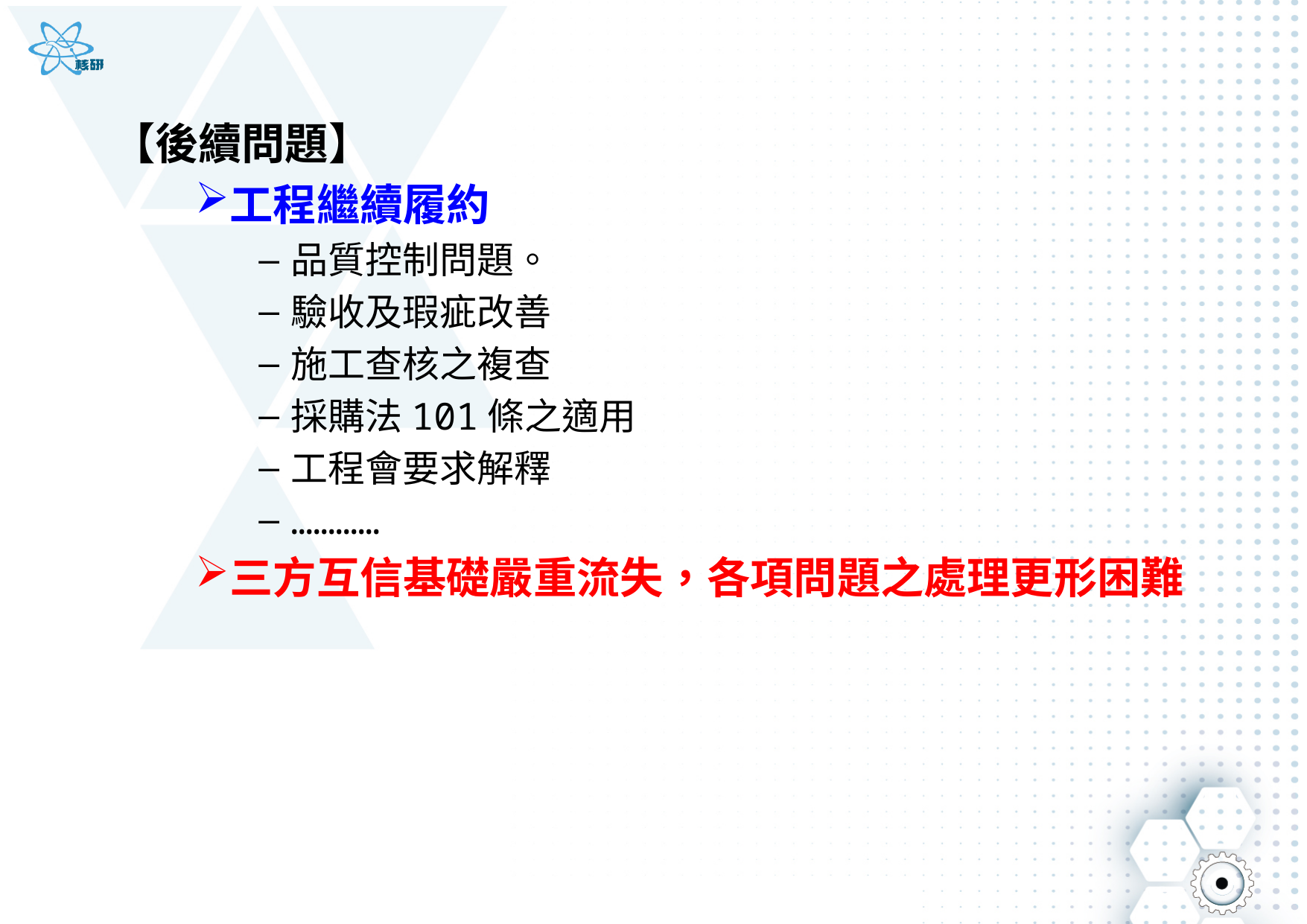

【後續問題】
工程繼續履約
品質控制問題。
驗收及瑕疵改善
施工查核之複查
採購法101條之適用
工程會要求解釋
…………
三方互信基礎嚴重流失，各項問題之處理更形困難